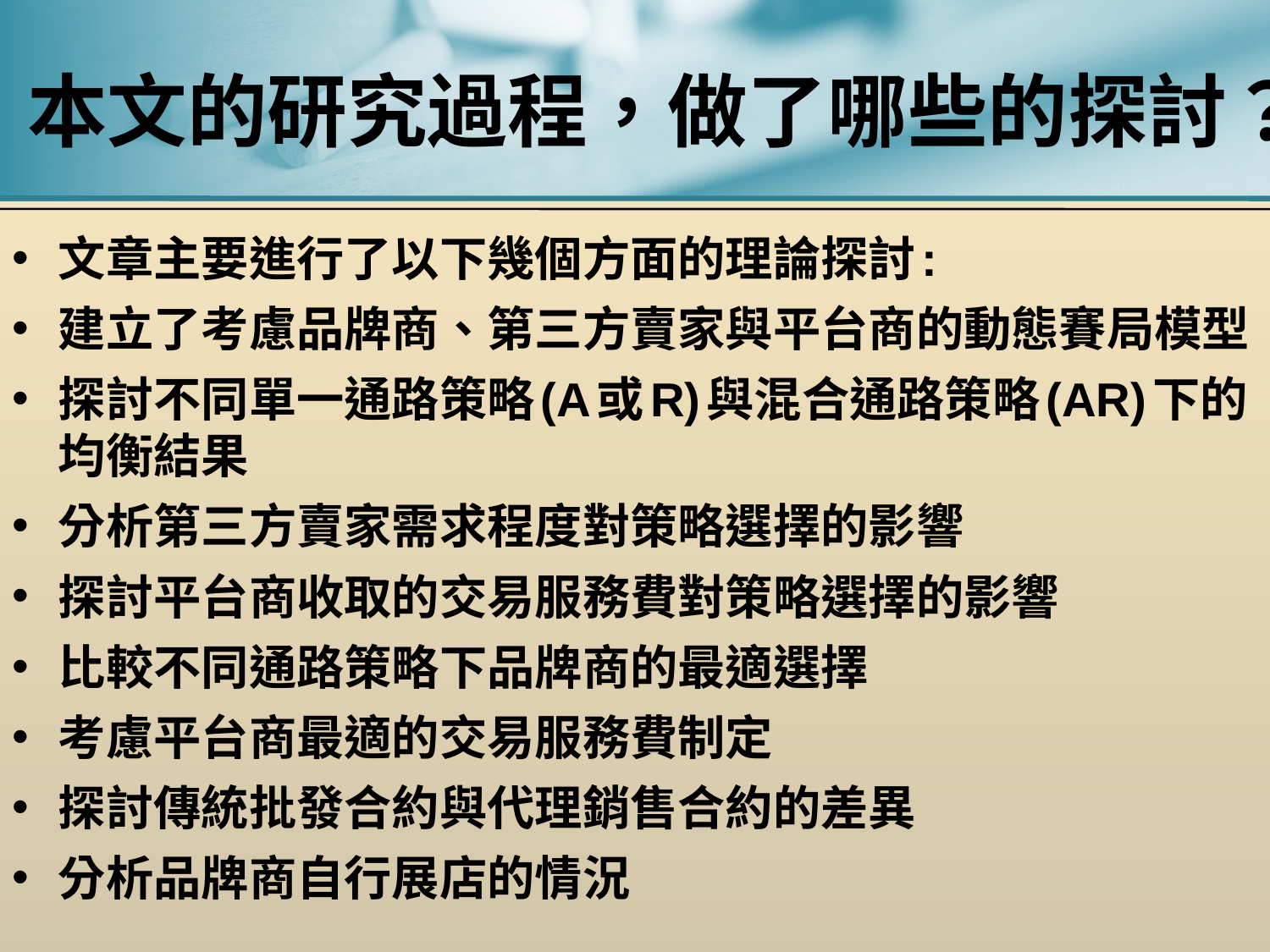

# 本文的研究過程，做了哪些的探討？
文章主要進行了以下幾個方面的理論探討:
建立了考慮品牌商、第三方賣家與平台商的動態賽局模型
探討不同單一通路策略(A或R)與混合通路策略(AR)下的均衡結果
分析第三方賣家需求程度對策略選擇的影響
探討平台商收取的交易服務費對策略選擇的影響
比較不同通路策略下品牌商的最適選擇
考慮平台商最適的交易服務費制定
探討傳統批發合約與代理銷售合約的差異
分析品牌商自行展店的情況